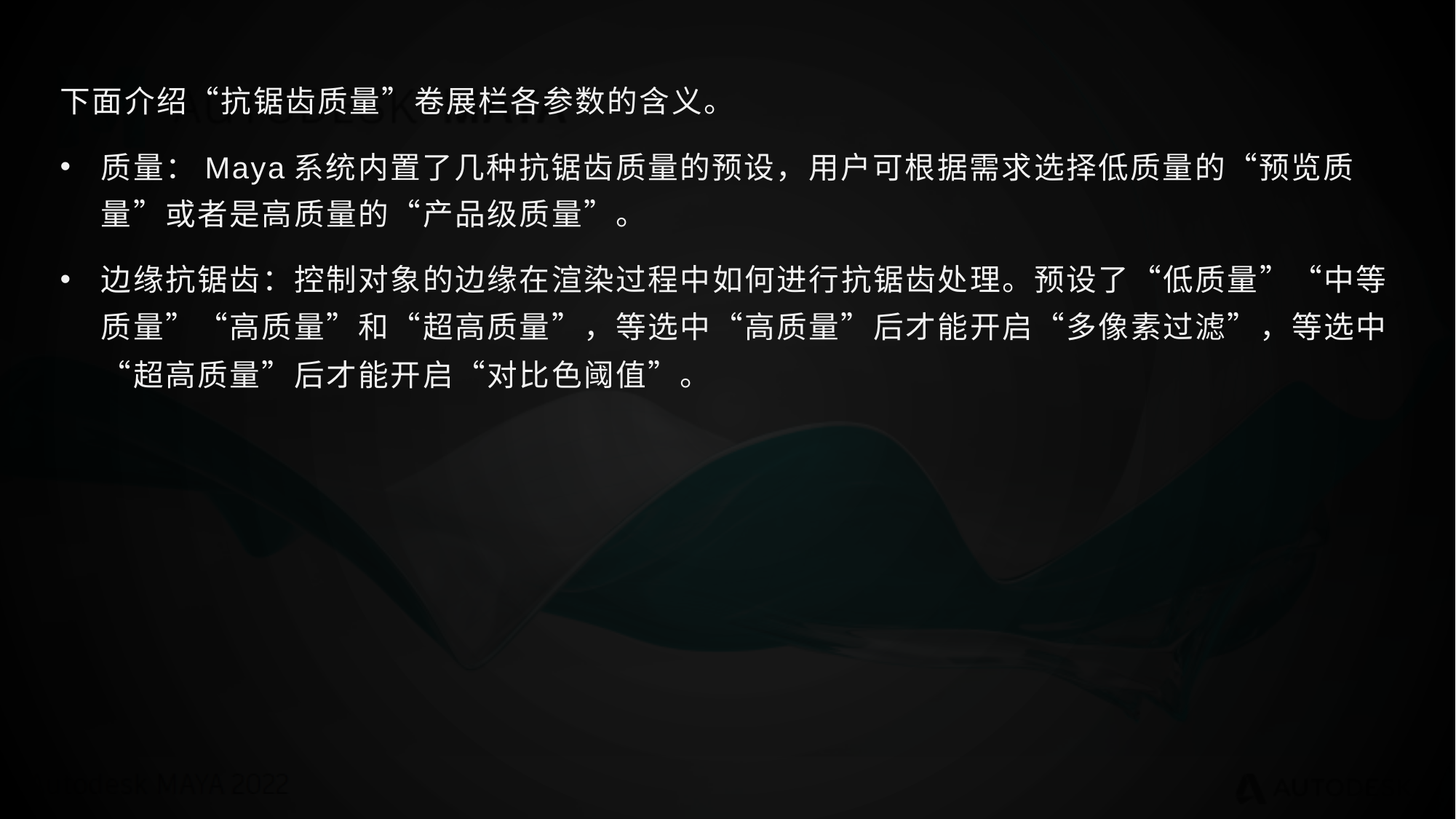

下面介绍“抗锯齿质量”卷展栏各参数的含义。
质量：Maya系统内置了几种抗锯齿质量的预设，用户可根据需求选择低质量的“预览质量”或者是高质量的“产品级质量”。
边缘抗锯齿：控制对象的边缘在渲染过程中如何进行抗锯齿处理。预设了“低质量”“中等质量”“高质量”和“超高质量”，等选中“高质量”后才能开启“多像素过滤”，等选中“超高质量”后才能开启“对比色阈值”。